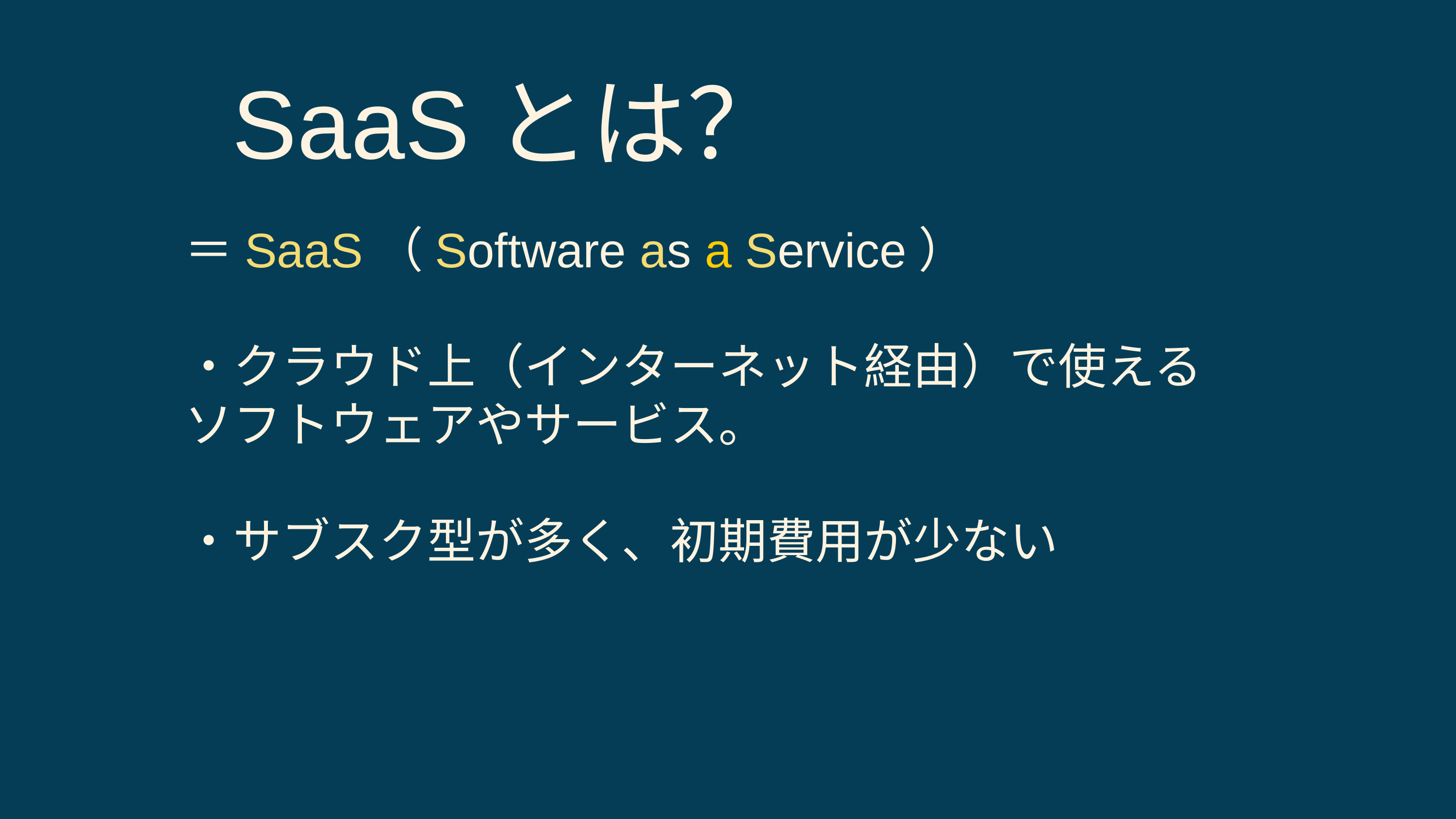

SaaSとは？
＝SaaS（Software as a Service）

・クラウド上（インターネット経由）で使えるソフトウェアやサービス。

・サブスク型が多く、初期費用が少ない